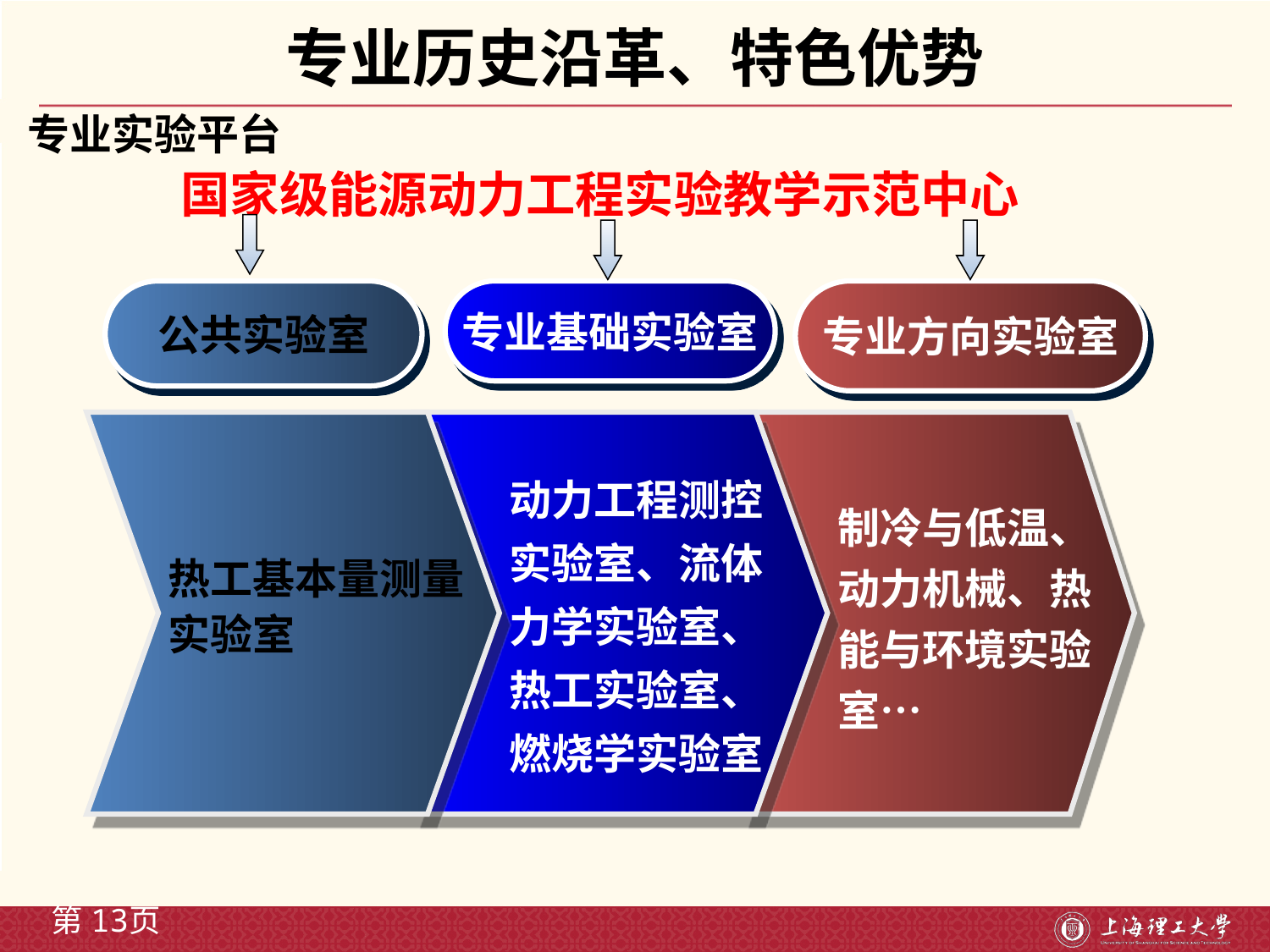

# 专业历史沿革、特色优势
专业实验平台
国家级能源动力工程实验教学示范中心

公共实验室
专业基础实验室
专业方向实验室

动力工程测控实验室、流体力学实验室、热工实验室、燃烧学实验室
制冷与低温、动力机械、热能与环境实验室…
热工基本量测量实验室
第13页